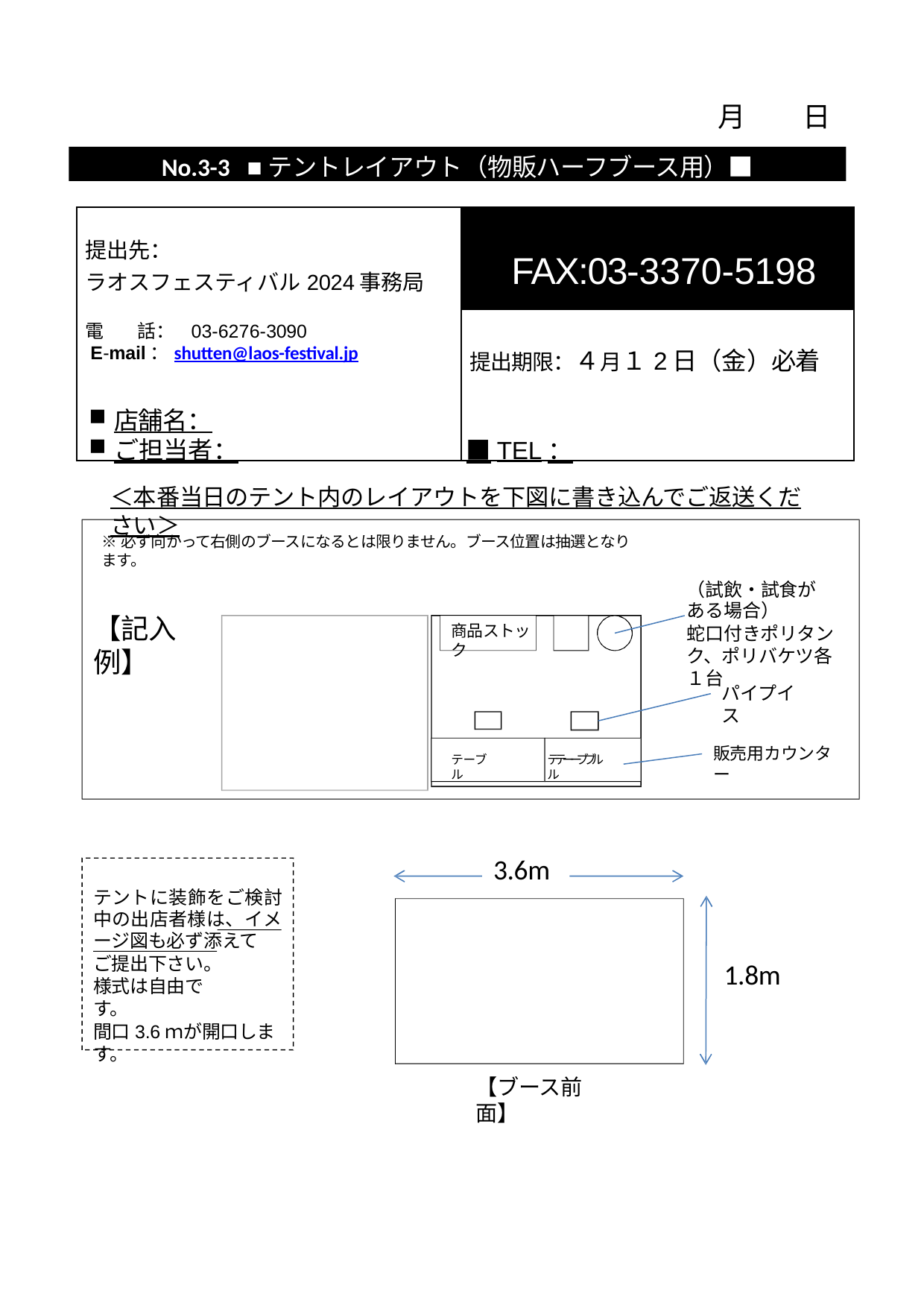

月	日
No.3-3	■テントレイアウト（物販ハーフブース用）■
| 提出先： ラオスフェスティバル2024事務局 電 話： 03-6276-3090 E-mail：shutten@laos-festival.jp | FAX:03-3370-5198 |
| --- | --- |
|  | 提出期限：４月１2日（金）必着 |
店舗名：
ご担当者：	■TEL：
＜本番当日のテント内のレイアウトを下図に書き込んでご返送ください＞

※必ず向かって右側のブースになるとは限りません。ブース位置は抽選となります。
（試飲・試食がある場合）
蛇口付きポリタンク、ポリバケツ各１台
【記入例】

商品ストック
パイプイス
販売用カウンター
テーブル
テテーーブブルル

3.6m

テントに装飾をご検討中の出店者様は、イメージ図も必ず添えて

ご提出下さい。 様式は自由です。

1.8m
間口3.6ｍが開口します。
【ブース前面】